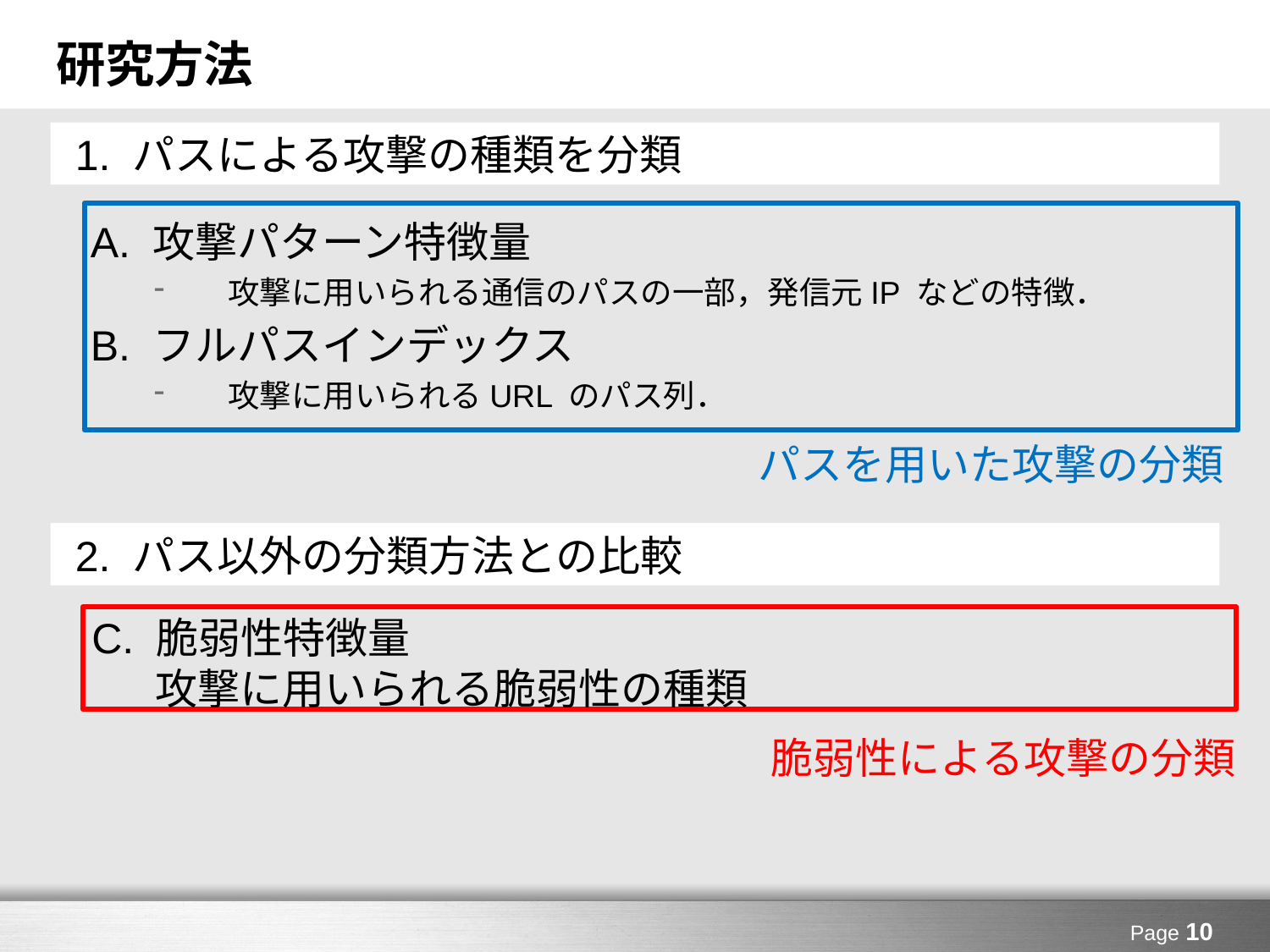

# 研究方法
1. パスによる攻撃の種類を分類

A. 攻撃パターン特徴量
攻撃に用いられる通信のパスの一部，発信元IP などの特徴．
B. フルパスインデックス
攻撃に用いられるURL のパス列．

パスを用いた攻撃の分類
2. パス以外の分類方法との比較
C. 脆弱性特徴量
攻撃に用いられる脆弱性の種類

脆弱性による攻撃の分類
Page 10